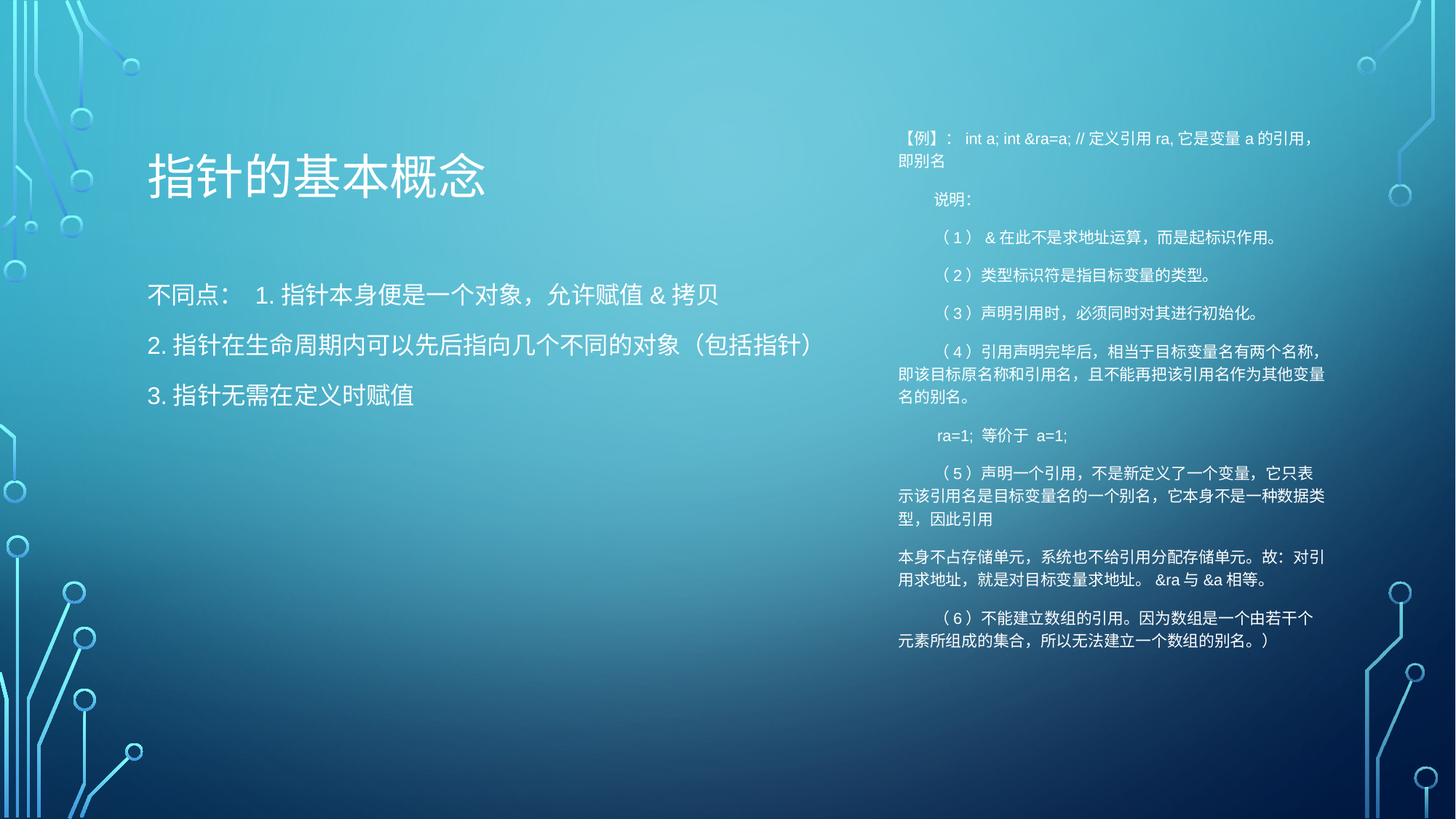

# 指针的基本概念
【例】：int a; int &ra=a; //定义引用ra,它是变量a的引用，即别名
　　 说明：
　　 （1）&在此不是求地址运算，而是起标识作用。
　　 （2）类型标识符是指目标变量的类型。
　　 （3）声明引用时，必须同时对其进行初始化。
　　 （4）引用声明完毕后，相当于目标变量名有两个名称，即该目标原名称和引用名，且不能再把该引用名作为其他变量名的别名。
　　 ra=1; 等价于 a=1;
　　 （5）声明一个引用，不是新定义了一个变量，它只表示该引用名是目标变量名的一个别名，它本身不是一种数据类型，因此引用
本身不占存储单元，系统也不给引用分配存储单元。故：对引用求地址，就是对目标变量求地址。&ra与&a相等。
　　 （6）不能建立数组的引用。因为数组是一个由若干个元素所组成的集合，所以无法建立一个数组的别名。）

不同点： 1.指针本身便是一个对象，允许赋值&拷贝
2.指针在生命周期内可以先后指向几个不同的对象（包括指针）
3.指针无需在定义时赋值